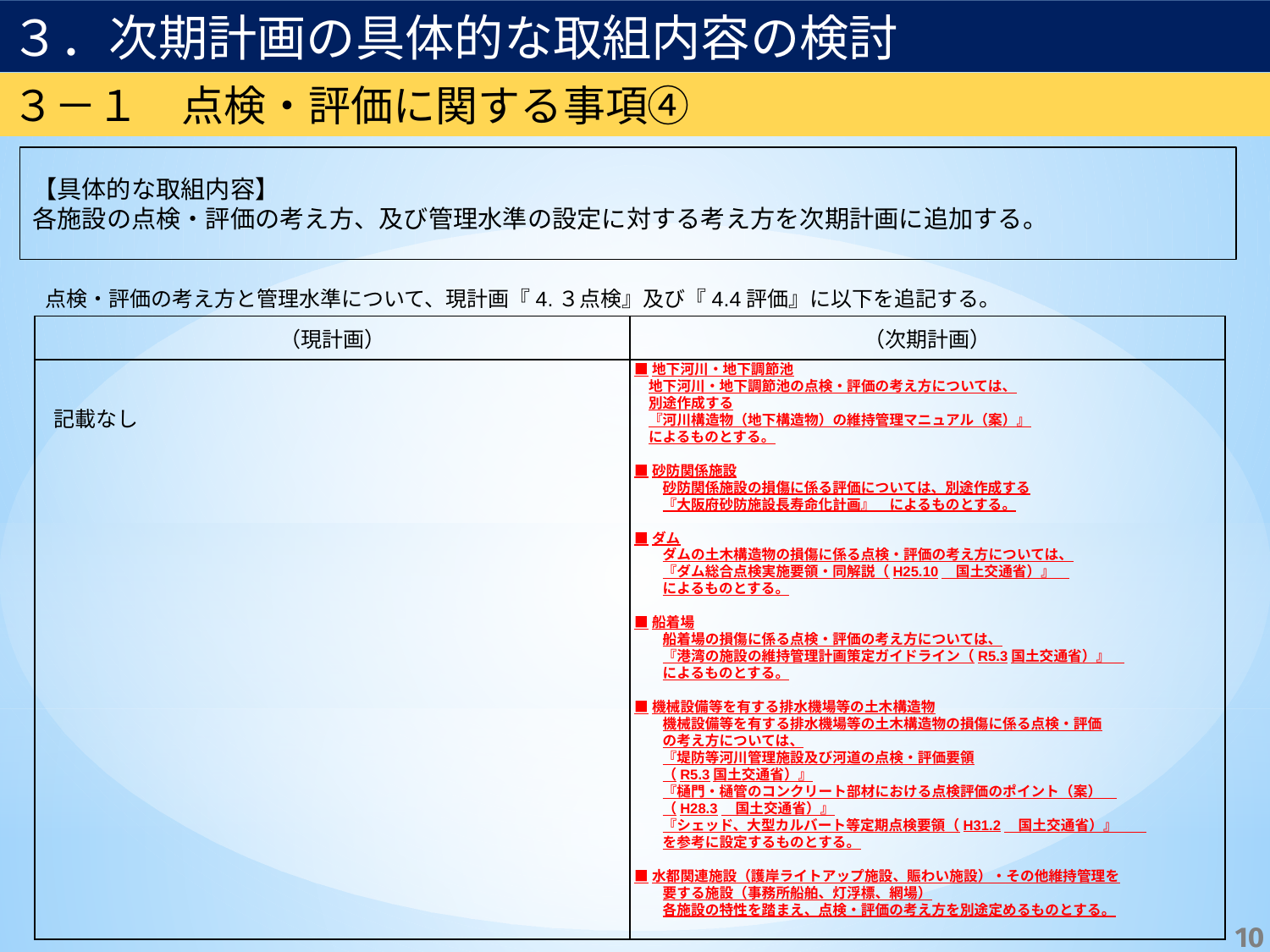

３．次期計画の具体的な取組内容の検討
３－１　点検・評価に関する事項④
【具体的な取組内容】
各施設の点検・評価の考え方、及び管理水準の設定に対する考え方を次期計画に追加する。
点検・評価の考え方と管理水準について、現計画『4.３点検』及び『4.4評価』に以下を追記する。
| （現計画） | （次期計画） |
| --- | --- |
|  |  |
■地下河川・地下調節池
　地下河川・地下調節池の点検・評価の考え方については、
　別途作成する
　『河川構造物（地下構造物）の維持管理マニュアル（案）』
　によるものとする。

■砂防関係施設
　　砂防関係施設の損傷に係る評価については、別途作成する
　　『大阪府砂防施設長寿命化計画』　によるものとする。

■ダム
　　ダムの土木構造物の損傷に係る点検・評価の考え方については、
　　『ダム総合点検実施要領・同解説（H25.10　国土交通省）』
　　によるものとする。

■船着場
　　船着場の損傷に係る点検・評価の考え方については、
　　『港湾の施設の維持管理計画策定ガイドライン（R5.3国土交通省）』
　　によるものとする。

■機械設備等を有する排水機場等の土木構造物
　　機械設備等を有する排水機場等の土木構造物の損傷に係る点検・評価
　　の考え方については、
　　『堤防等河川管理施設及び河道の点検・評価要領
　　（R5.3国土交通省）』
　　『樋門・樋管のコンクリート部材における点検評価のポイント（案）
　　（H28.3　国土交通省）』
　　『シェッド、大型カルバート等定期点検要領（H31.2　国土交通省）』
　　を参考に設定するものとする。

■水都関連施設（護岸ライトアップ施設、賑わい施設）・その他維持管理を
　　要する施設（事務所船舶、灯浮標、網場）
　　各施設の特性を踏まえ、点検・評価の考え方を別途定めるものとする。
　記載なし
10